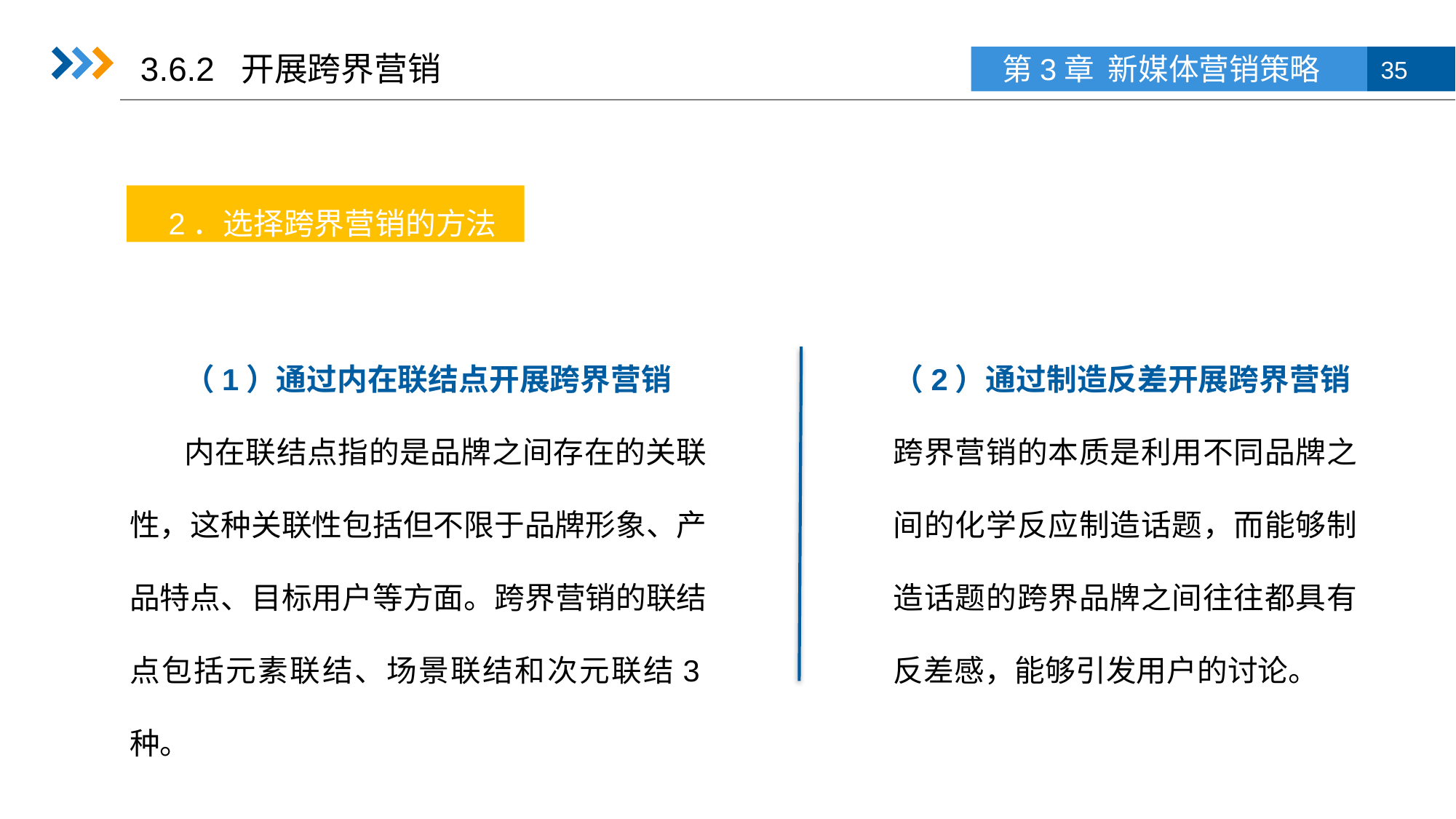

3.6.2  开展跨界营销
2．选择跨界营销的方法
（1）通过内在联结点开展跨界营销
内在联结点指的是品牌之间存在的关联性，这种关联性包括但不限于品牌形象、产品特点、目标用户等方面。跨界营销的联结点包括元素联结、场景联结和次元联结3种。
（2）通过制造反差开展跨界营销
跨界营销的本质是利用不同品牌之间的化学反应制造话题，而能够制造话题的跨界品牌之间往往都具有反差感，能够引发用户的讨论。